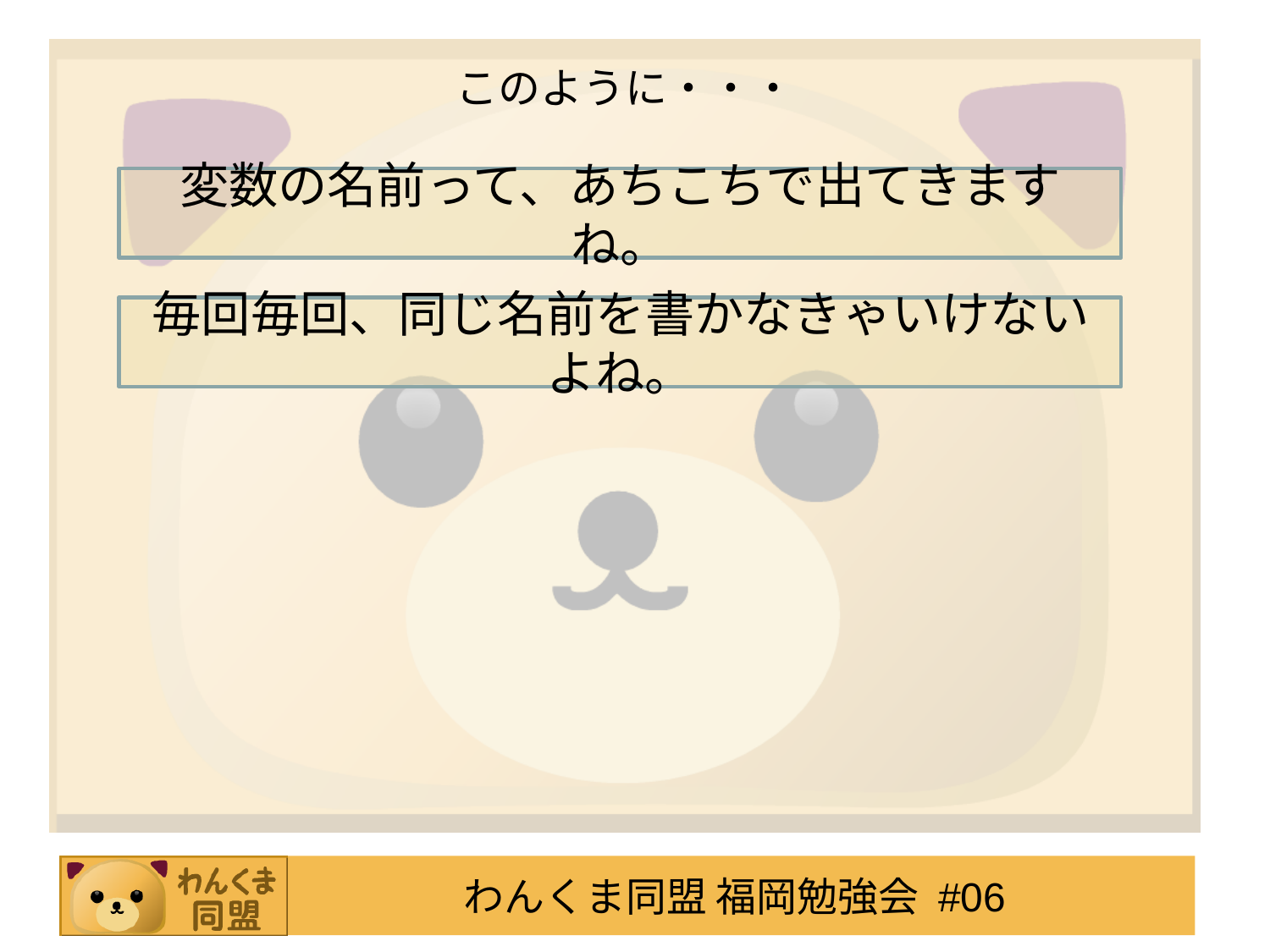

# このように・・・
変数の名前って、あちこちで出てきますね。
毎回毎回、同じ名前を書かなきゃいけないよね。